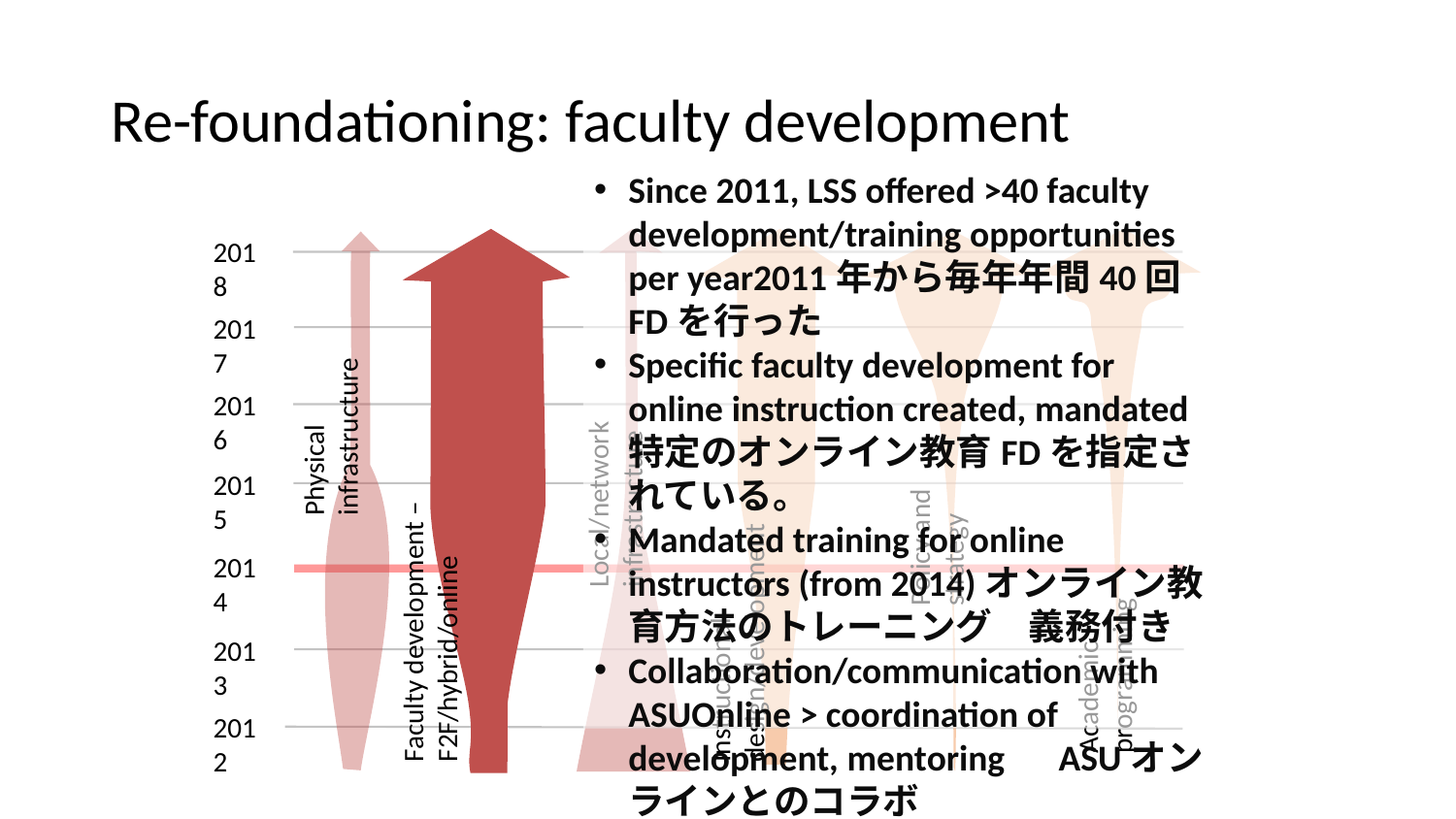

# Re-foundationing: faculty development
Since 2011, LSS offered >40 faculty development/training opportunities per year2011年から毎年年間40回FDを行った
Specific faculty development for online instruction created, mandated特定のオンライン教育FDを指定されている。
Mandated training for online instructors (from 2014)オンライン教育方法のトレーニング　義務付き
Collaboration/communication with ASUOnline > coordination of development, mentoring　ASUオンラインとのコラボ
2018

2017
Physical infrastructure
2016
Local/network infrastructure
2015
Policy and strategy
Faculty development – F2F/hybrid/online
2014
Instructional design/development
Academic programming
2013
2012